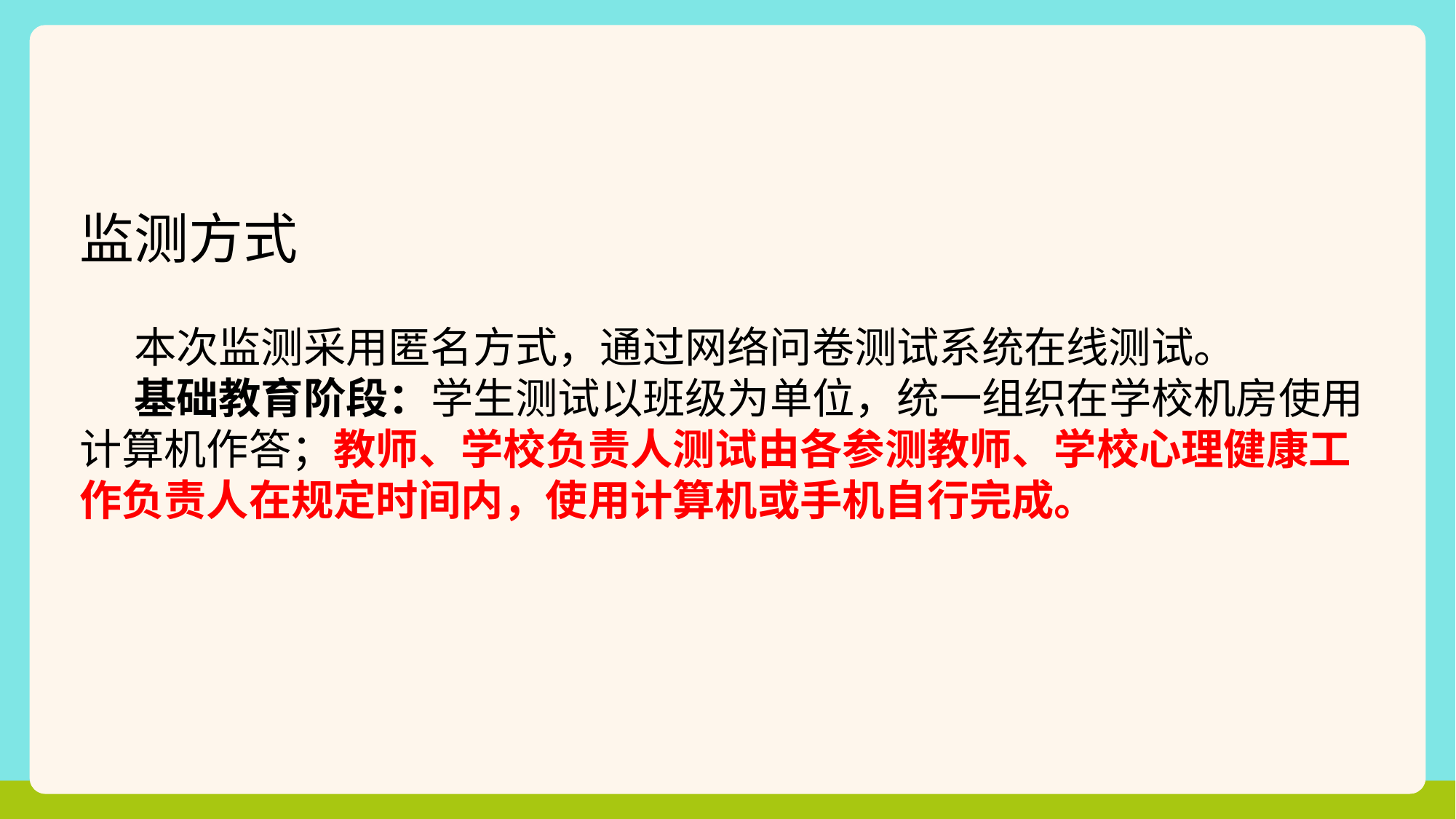

监测方式

本次监测采用匿名方式，通过网络问卷测试系统在线测试。
基础教育阶段：学生测试以班级为单位，统一组织在学校机房使用计算机作答；教师、学校负责人测试由各参测教师、学校心理健康工作负责人在规定时间内，使用计算机或手机自行完成。